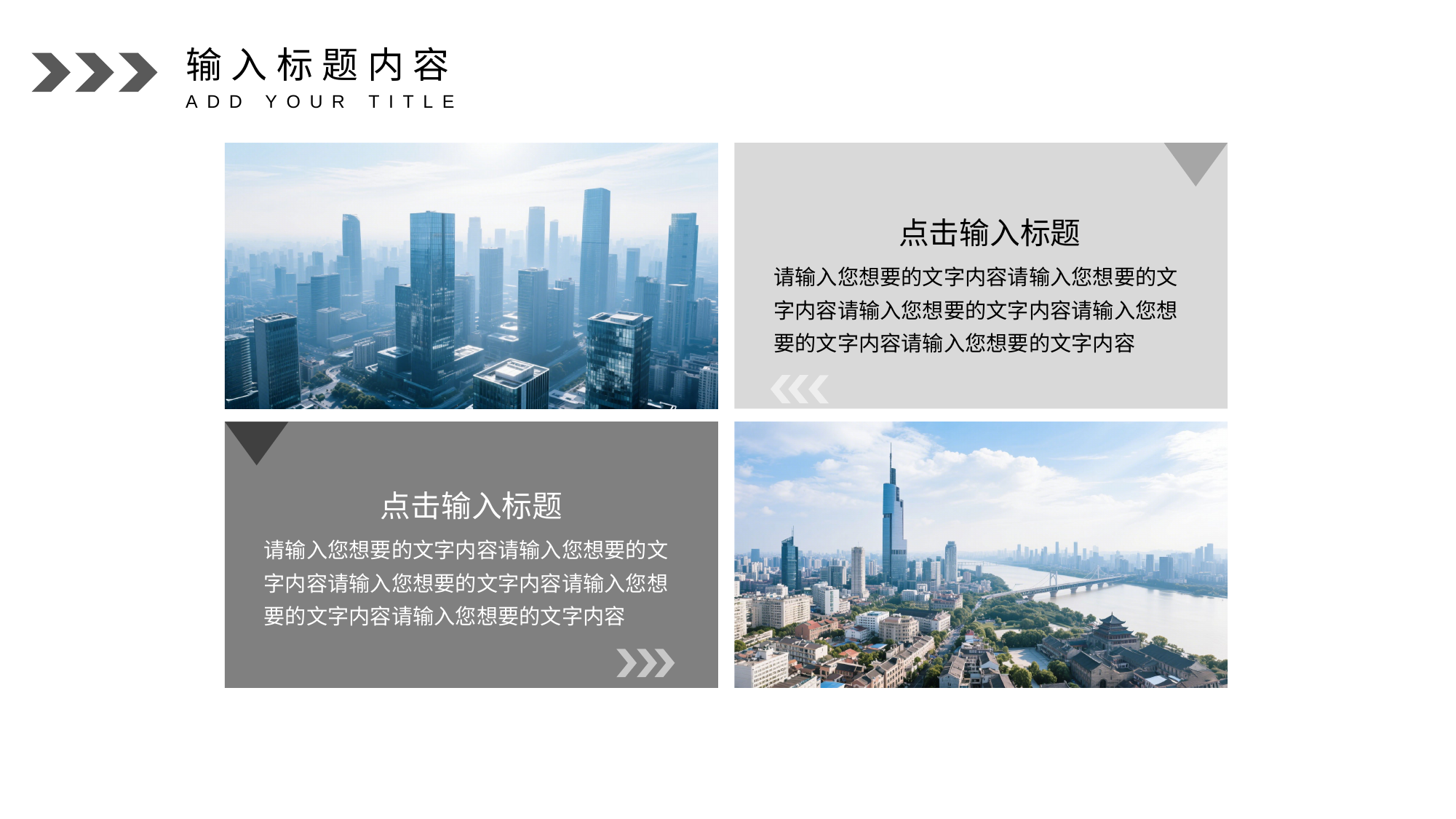

输入标题内容

ADD YOUR TITLE

点击输入标题
请输入您想要的文字内容请输入您想要的文字内容请输入您想要的文字内容请输入您想要的文字内容请输入您想要的文字内容

点击输入标题
请输入您想要的文字内容请输入您想要的文字内容请输入您想要的文字内容请输入您想要的文字内容请输入您想要的文字内容